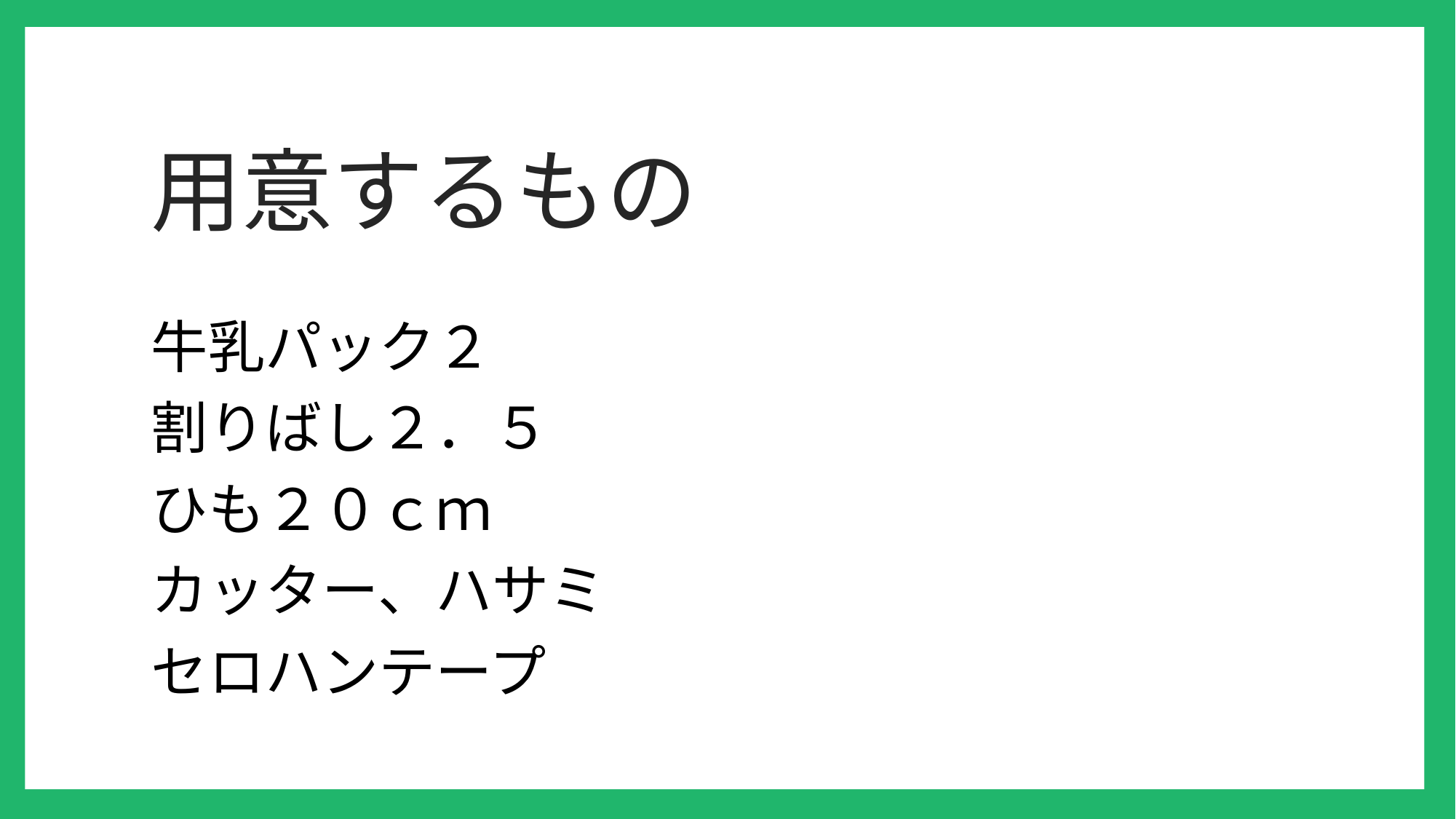

# 用意するもの
牛乳パック２
割りばし２．５
ひも２０ｃｍ
カッター、ハサミ
セロハンテープ